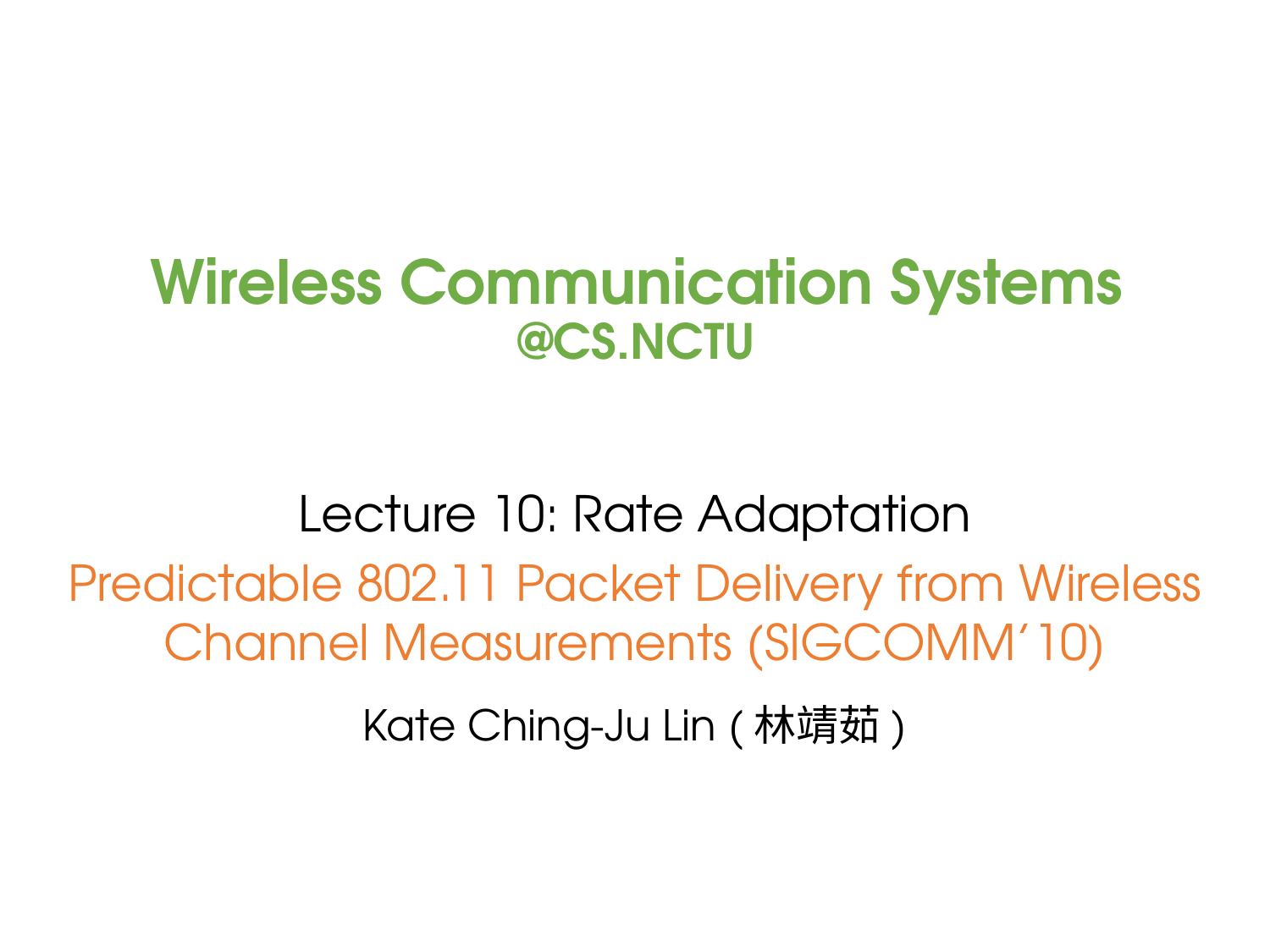

# Wireless Communication Systems @CS.NCTU
Lecture 10: Rate Adaptation
Predictable 802.11 Packet Delivery from Wireless Channel Measurements (SIGCOMM’10)
Kate Ching-Ju Lin (林靖茹)